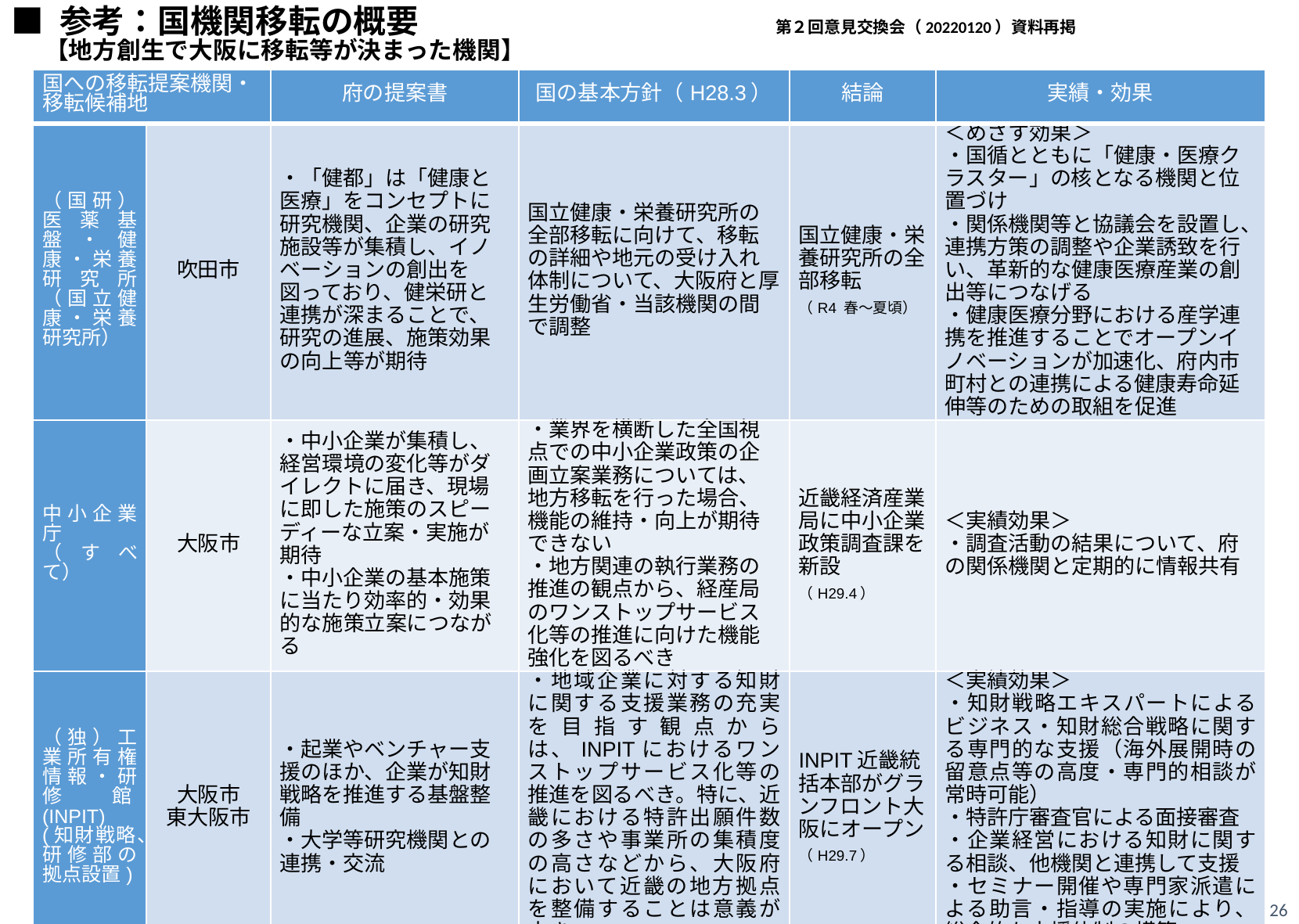

■ 参考：国機関移転の概要                                                第２回意見交換会（20220120）資料再掲
【地方創生で大阪に移転等が決まった機関】
| 国への移転提案機関・ 移転候補地 |  | 府の提案書 | 国の基本方針（H28.3） | 結論 | 実績・効果 |
| --- | --- | --- | --- | --- | --- |
| （国研）医薬基盤・健康・栄養研究所（国立健康・栄養研究所） | 吹田市 | ・「健都」は「健康と医療」をコンセプトに研究機関、企業の研究施設等が集積し、イノベーションの創出を図っており、健栄研と連携が深まることで、研究の進展、施策効果の向上等が期待 | 国立健康・栄養研究所の全部移転に向けて、移転の詳細や地元の受け入れ体制について、大阪府と厚生労働省・当該機関の間で調整 | 国立健康・栄養研究所の全部移転 （R4 春～夏頃） | ＜めざす効果＞ ・国循とともに「健康・医療クラスター」の核となる機関と位置づけ ・関係機関等と協議会を設置し、連携方策の調整や企業誘致を行い、革新的な健康医療産業の創出等につなげる ・健康医療分野における産学連携を推進することでオープンイノベーションが加速化、府内市町村との連携による健康寿命延伸等のための取組を促進 |
| 中小企業庁 （すべて） | 大阪市 | ・中小企業が集積し、経営環境の変化等がダイレクトに届き、現場に即した施策のスピーディーな立案・実施が期待 ・中小企業の基本施策に当たり効率的・効果的な施策立案につながる | ・業界を横断した全国視点での中小企業政策の企画立案業務については、地方移転を行った場合、機能の維持・向上が期待できない ・地方関連の執行業務の推進の観点から、経産局のワンストップサービス化等の推進に向けた機能強化を図るべき | 近畿経済産業局に中小企業政策調査課を新設 （H29.4） | ＜実績効果＞ ・調査活動の結果について、府の関係機関と定期的に情報共有 |
| （独）工業所有権情報・研修館(INPIT) (知財戦略、研修部の拠点設置) | 大阪市 東大阪市 | ・起業やベンチャー支援のほか、企業が知財戦略を推進する基盤整備 ・大学等研究機関との連携・交流 | ・地域企業に対する知財に関する支援業務の充実を目指す観点からは、INPITにおけるワンストップサービス化等の推進を図るべき。特に、近畿における特許出願件数の多さや事業所の集積度の高さなどから、大阪府において近畿の地方拠点を整備することは意義が大きい。 | INPIT近畿統括本部がグランフロント大阪にオープン（H29.7） | ＜実績効果＞ ・知財戦略エキスパートによるビジネス・知財総合戦略に関する専門的な支援（海外展開時の留意点等の高度・専門的相談が常時可能） ・特許庁審査官による面接審査 ・企業経営における知財に関する相談、他機関と連携して支援 ・セミナー開催や専門家派遣による助言・指導の実施により、総合的な支援体制の構築 |
|  |  |  |  |  |  |
26